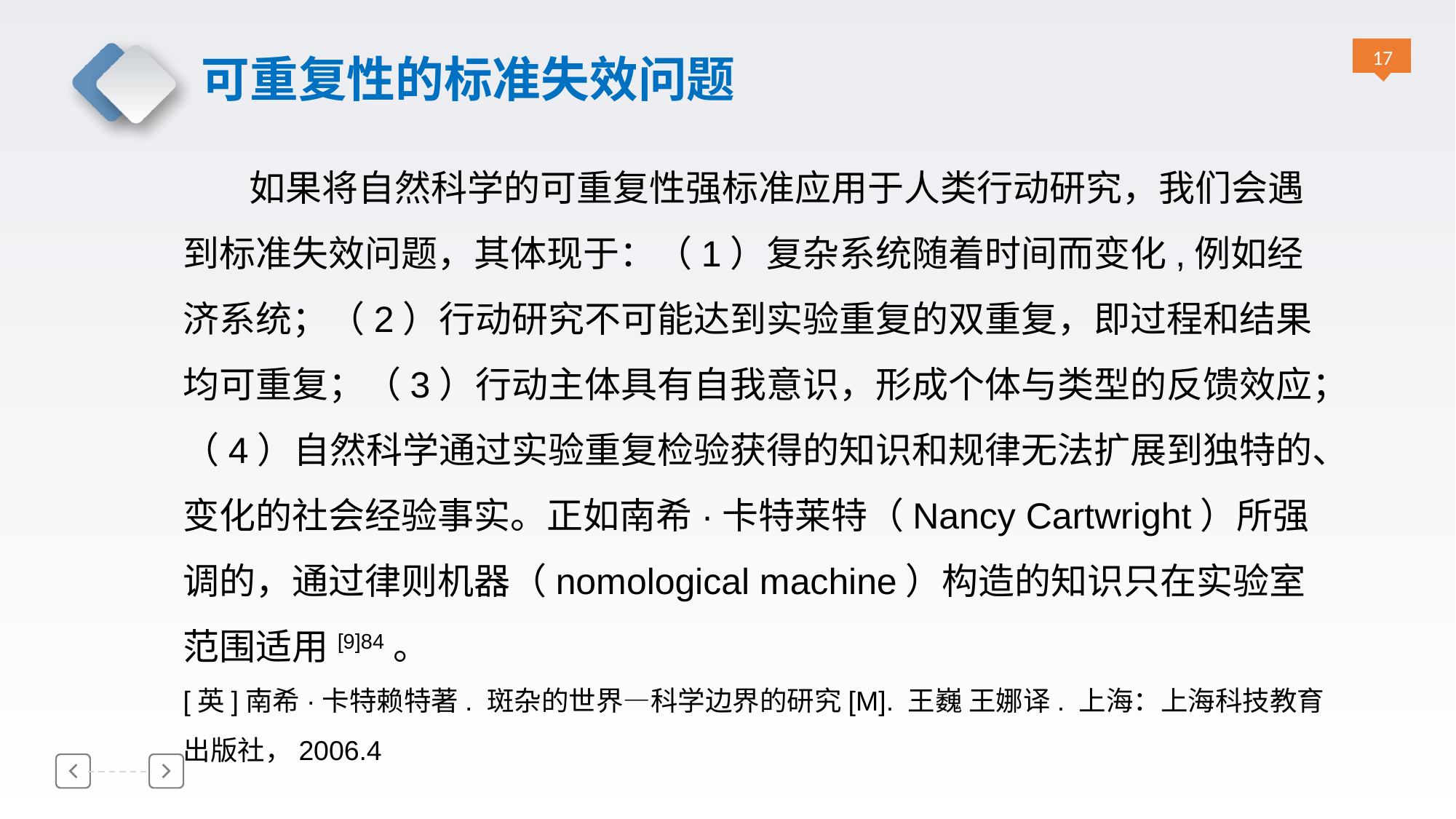

可重复性的标准失效问题
       如果将自然科学的可重复性强标准应用于人类行动研究，我们会遇到标准失效问题，其体现于：（1）复杂系统随着时间而变化,例如经济系统；（2）行动研究不可能达到实验重复的双重复，即过程和结果均可重复；（3）行动主体具有自我意识，形成个体与类型的反馈效应；（4）自然科学通过实验重复检验获得的知识和规律无法扩展到独特的、变化的社会经验事实。正如南希·卡特莱特（Nancy Cartwright）所强调的，通过律则机器（nomological machine）构造的知识只在实验室范围适用[9]84。
[英]南希·卡特赖特著. 斑杂的世界—科学边界的研究[M]. 王巍 王娜译. 上海：上海科技教育出版社，2006.4